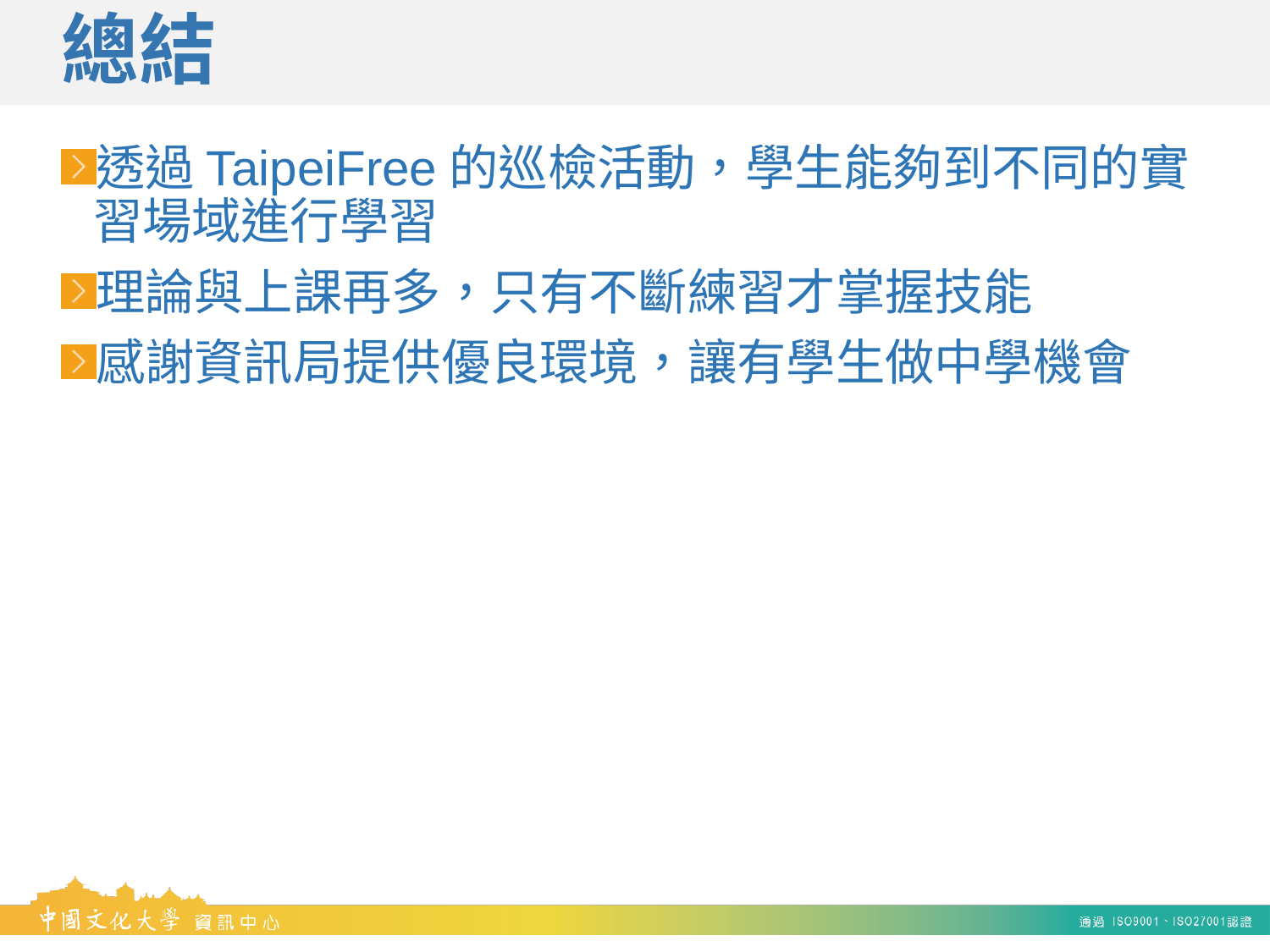

# 總結
透過TaipeiFree的巡檢活動，學生能夠到不同的實習場域進行學習
理論與上課再多，只有不斷練習才掌握技能
感謝資訊局提供優良環境，讓有學生做中學機會